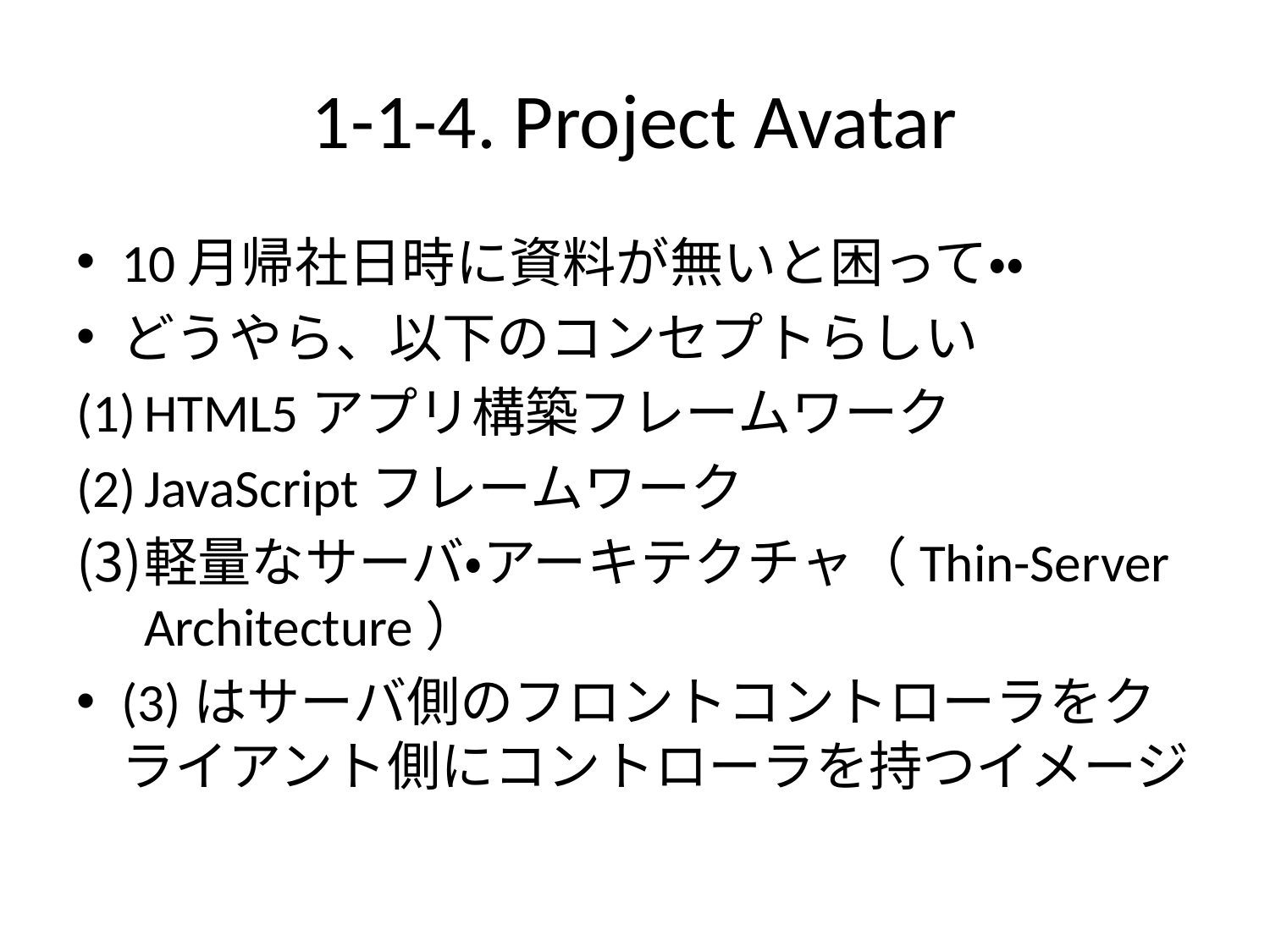

# 1-1-4. Project Avatar
10月帰社日時に資料が無いと困って・・
どうやら、以下のコンセプトらしい
HTML5アプリ構築フレームワーク
JavaScriptフレームワーク
軽量なサーバ・アーキテクチャ（Thin-Server Architecture）
(3)はサーバ側のフロントコントローラをクライアント側にコントローラを持つイメージ